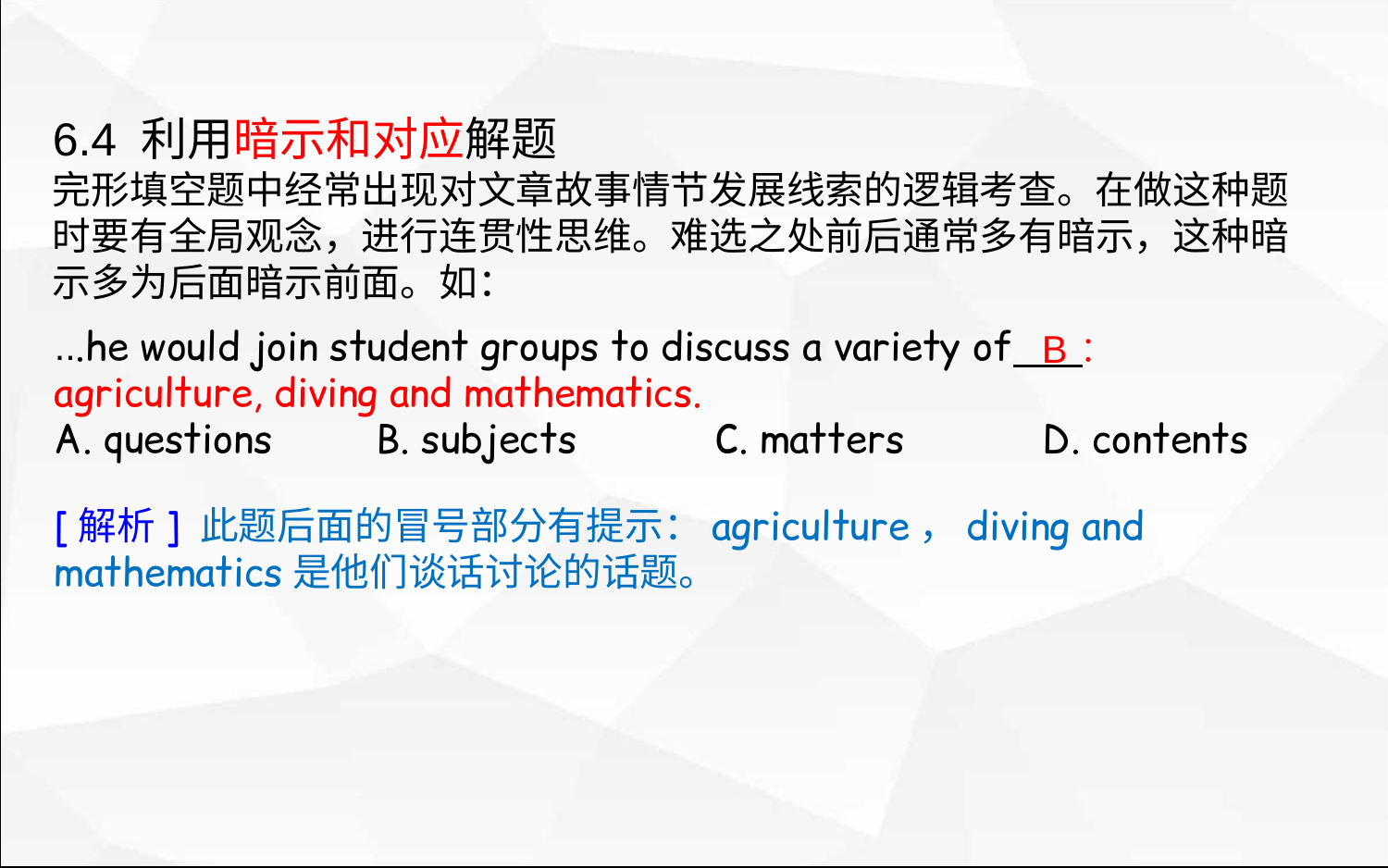

6.4 利用暗示和对应解题
完形填空题中经常出现对文章故事情节发展线索的逻辑考查。在做这种题时要有全局观念，进行连贯性思维。难选之处前后通常多有暗示，这种暗示多为后面暗示前面。如：

...he would join student groups to discuss a variety of      : agriculture, diving and mathematics.
A. questions         B. subjects            C. matters            D. contents

B
[解析] 此题后面的冒号部分有提示：agriculture，diving and mathematics是他们谈话讨论的话题。